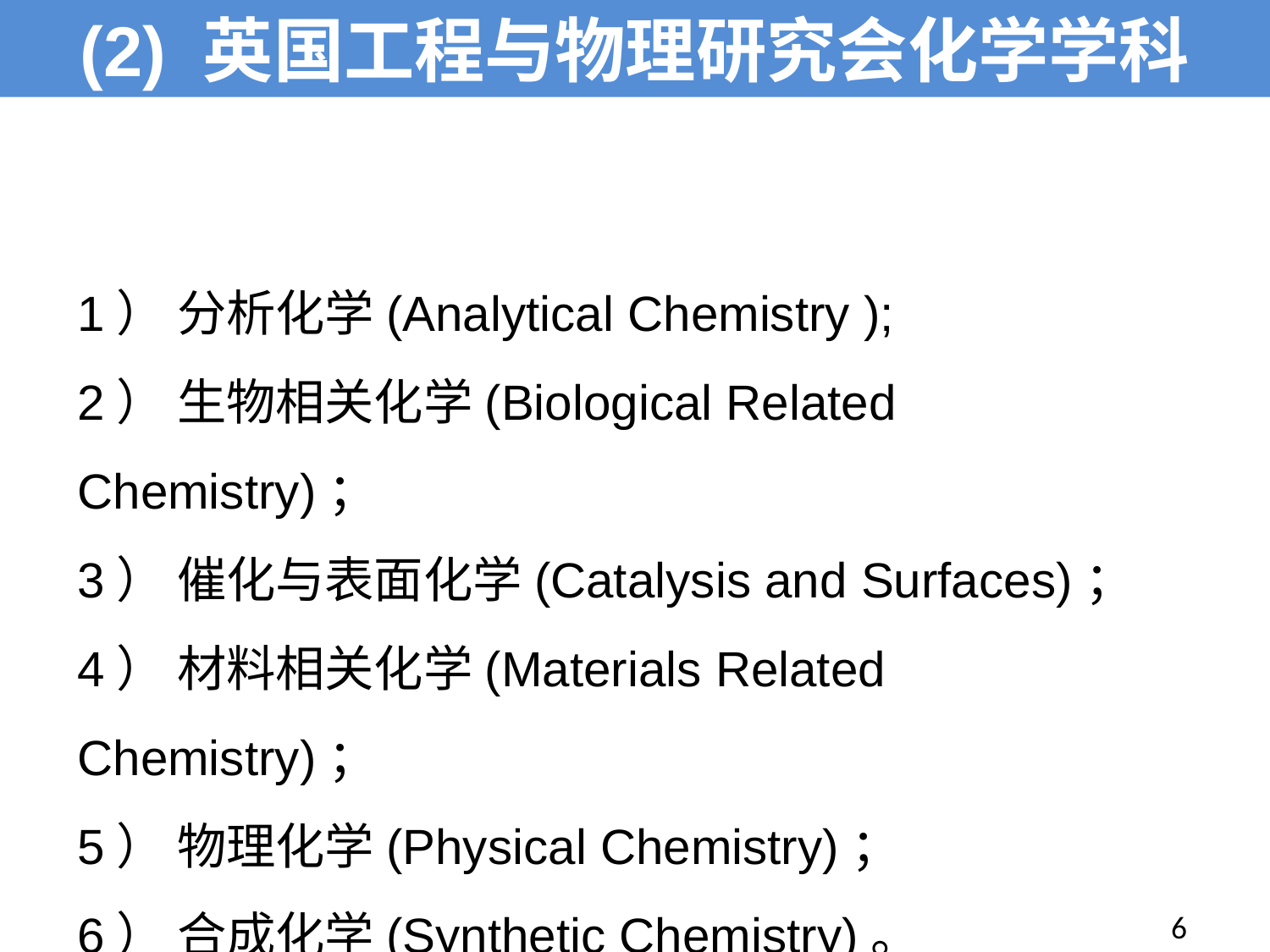

(2) 英国工程与物理研究会化学学科
1） 分析化学(Analytical Chemistry );
2） 生物相关化学(Biological Related Chemistry)；
3） 催化与表面化学(Catalysis and Surfaces)；
4） 材料相关化学(Materials Related Chemistry)；
5） 物理化学(Physical Chemistry)；
6） 合成化学(Synthetic Chemistry)。